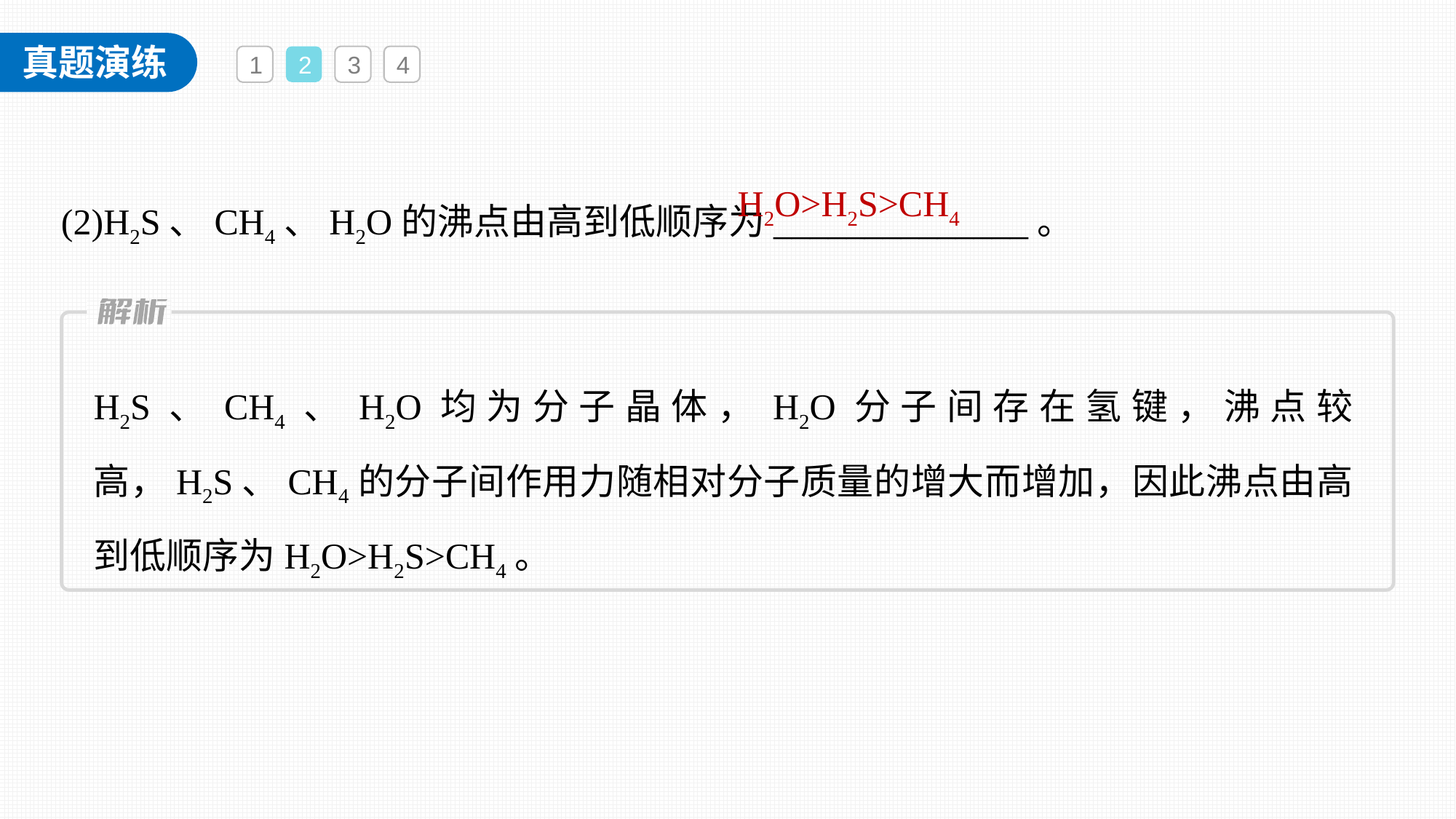

1
2
3
4
(2)H2S、CH4、H2O的沸点由高到低顺序为______________。
H2O>H2S>CH4

H2S、CH4、H2O均为分子晶体，H2O分子间存在氢键，沸点较高，H2S、CH4的分子间作用力随相对分子质量的增大而增加，因此沸点由高到低顺序为H2O>H2S>CH4。